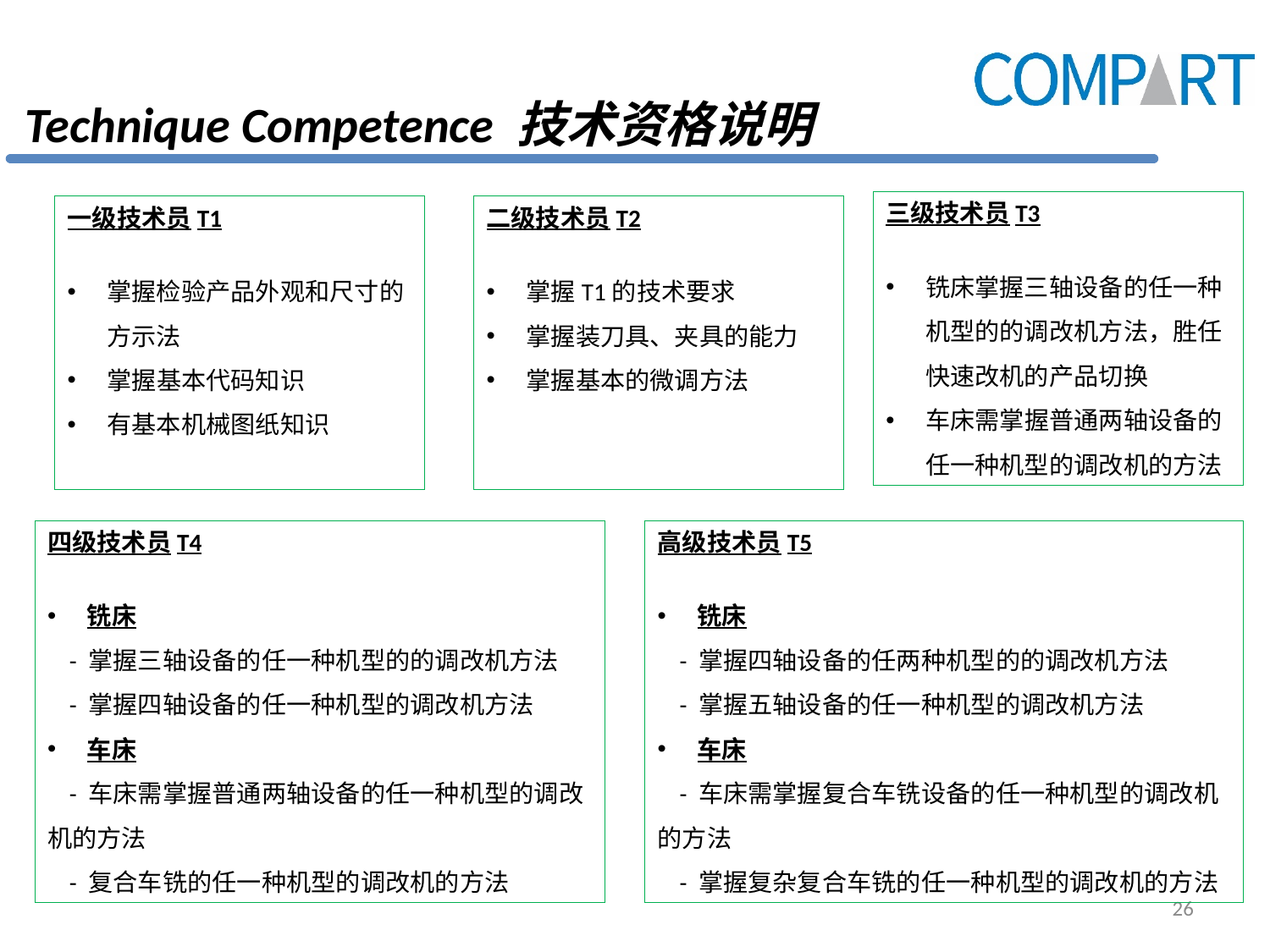

26
# Technique Competence 技术资格说明
三级技术员T3

铣床掌握三轴设备的任一种机型的的调改机方法，胜任快速改机的产品切换
车床需掌握普通两轴设备的任一种机型的调改机的方法
一级技术员T1

掌握检验产品外观和尺寸的方示法
掌握基本代码知识
有基本机械图纸知识

二级技术员T2

掌握T1的技术要求
掌握装刀具、夹具的能力
掌握基本的微调方法

四级技术员T4

铣床
    - 掌握三轴设备的任一种机型的的调改机方法
    - 掌握四轴设备的任一种机型的调改机方法
车床
    - 车床需掌握普通两轴设备的任一种机型的调改机的方法
    - 复合车铣的任一种机型的调改机的方法
高级技术员T5

铣床
    - 掌握四轴设备的任两种机型的的调改机方法
    - 掌握五轴设备的任一种机型的调改机方法
车床
    - 车床需掌握复合车铣设备的任一种机型的调改机的方法
    - 掌握复杂复合车铣的任一种机型的调改机的方法